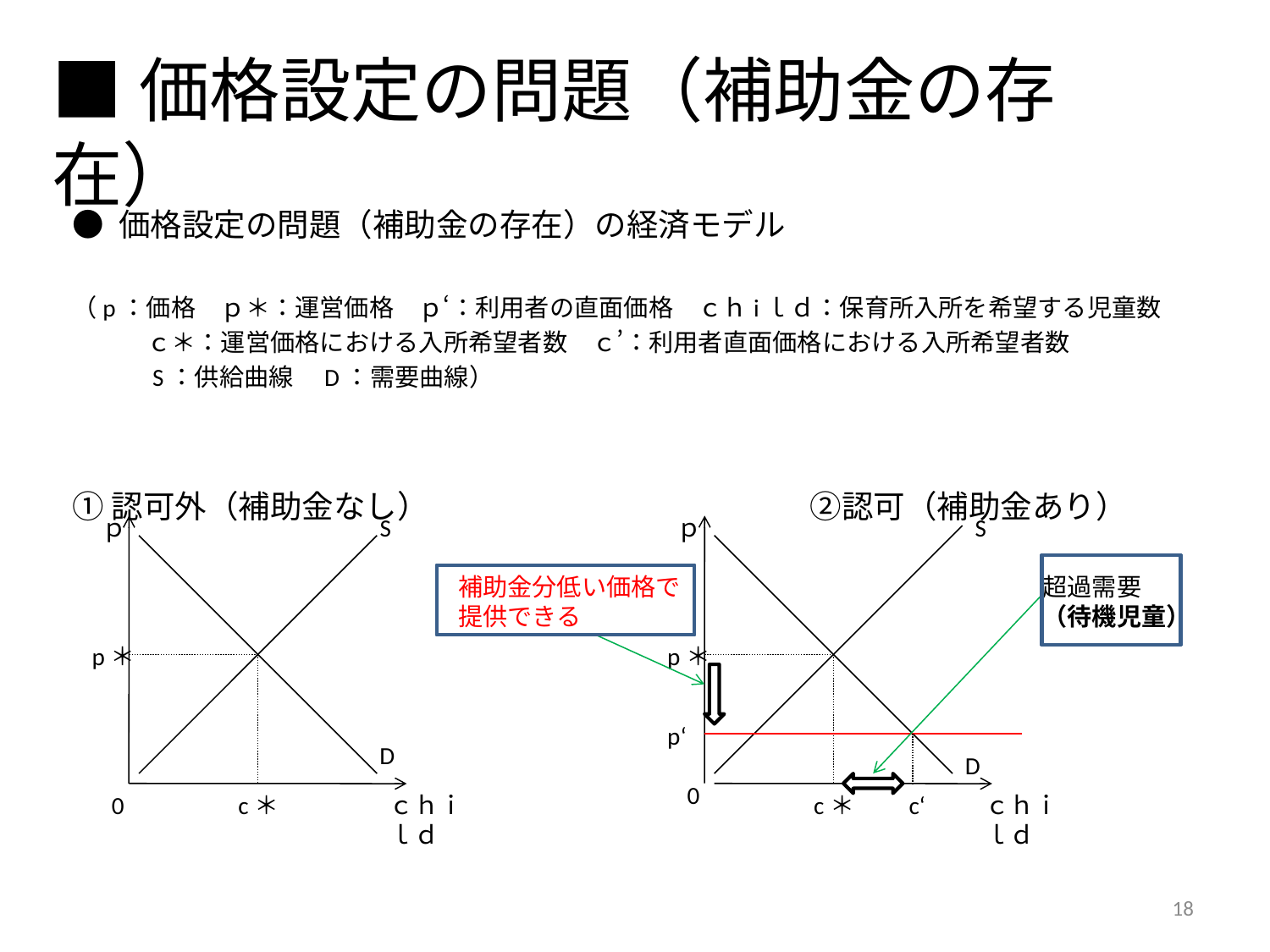

■価格設定の問題（補助金の存在）
● 価格設定の問題（補助金の存在）の経済モデル

（p：価格　ｐ＊：運営価格　ｐ‘：利用者の直面価格　ｃｈiｌｄ：保育所入所を希望する児童数
　　　ｃ＊：運営価格における入所希望者数　ｃ’：利用者直面価格における入所希望者数
　　　S：供給曲線　D：需要曲線）

①認可外（補助金なし）　　　　　　　　　　　　②認可（補助金あり）

ｐ
S
ｐ
S

補助金分低い価格で
提供できる
超過需要
（待機児童）
p＊
p＊

p‘
D
D
0

0
c＊
ｃｈｉｌｄ
c＊
c‘
ｃｈｉｌｄ
18